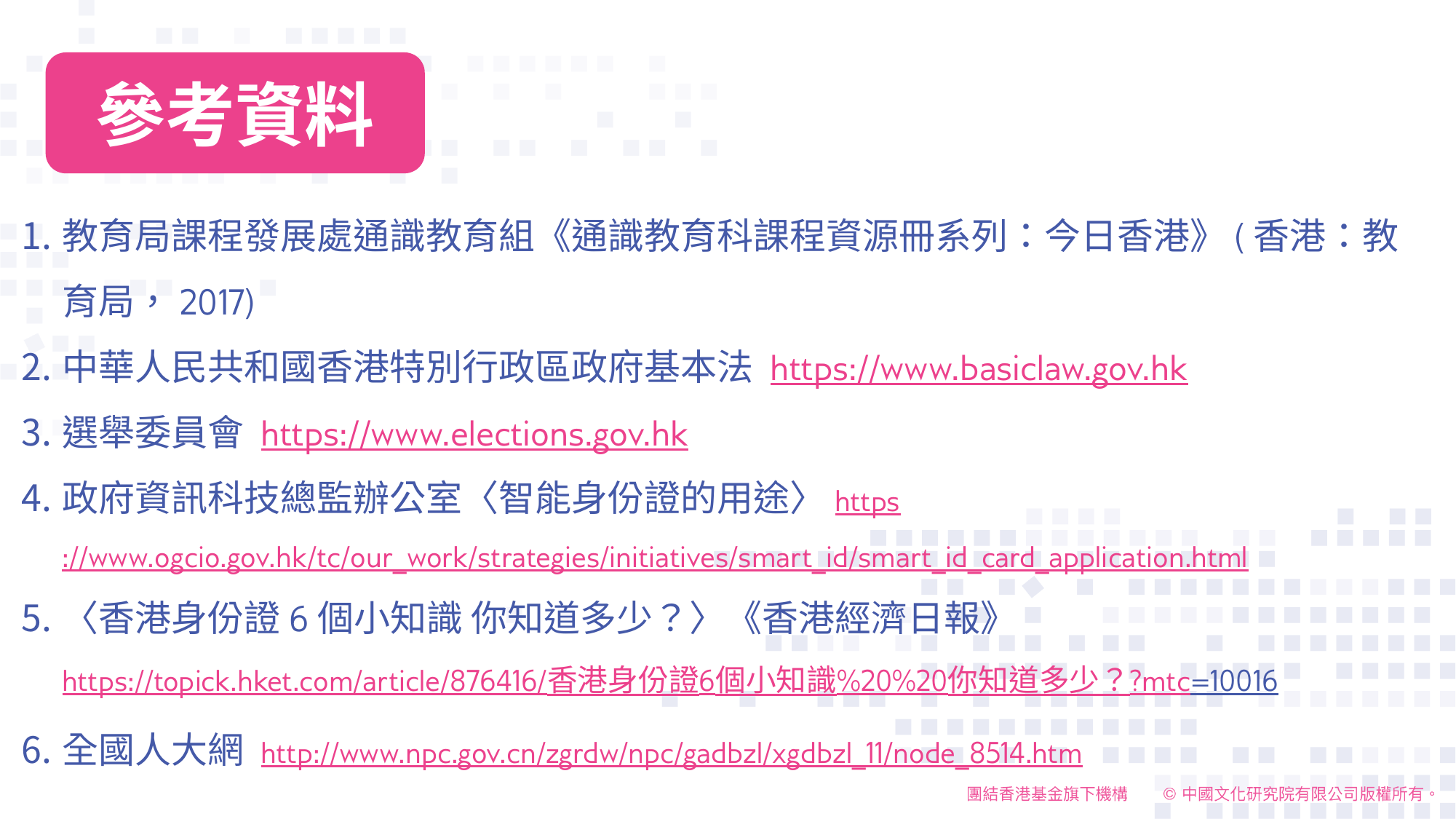

參考資料
教育局課程發展處通識教育組《通識教育科課程資源冊系列：今日香港》(香港：教育局，2017)
中華人民共和國香港特別行政區政府基本法 https://www.basiclaw.gov.hk
選舉委員會 https://www.elections.gov.hk
政府資訊科技總監辦公室〈智能身份證的用途〉https://www.ogcio.gov.hk/tc/our_work/strategies/initiatives/smart_id/smart_id_card_application.html
〈香港身份證6個小知識 你知道多少？〉《香港經濟日報》    https://topick.hket.com/article/876416/香港身份證6個小知識%20%20你知道多少？?mtc=10016
全國人大網 http://www.npc.gov.cn/zgrdw/npc/gadbzl/xgdbzl_11/node_8514.htm